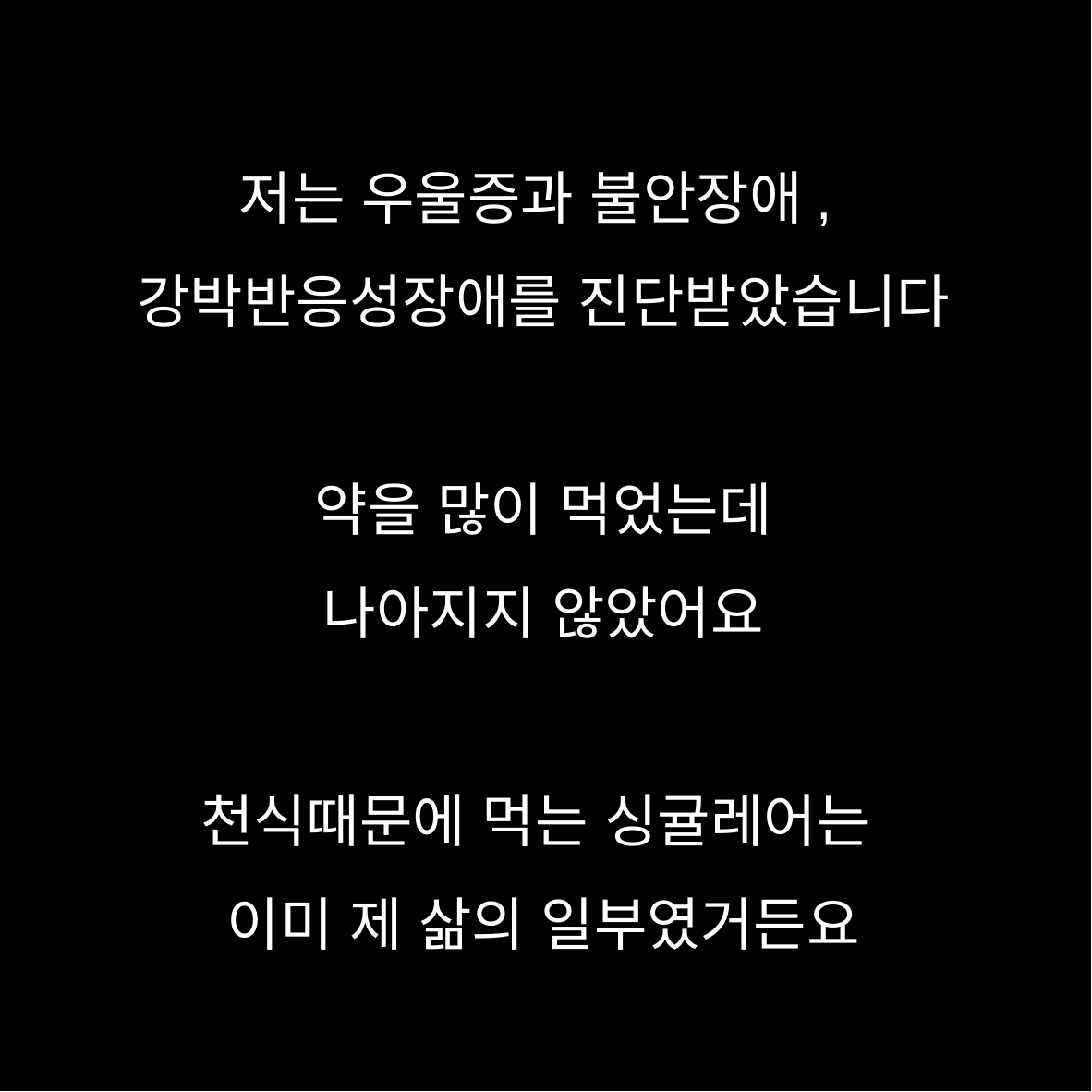

저는 우울증과 불안장애,
강박반응성장애를 진단받았습니다

약을 많이 먹었는데
나아지지 않았어요

천식때문에 먹는 싱귤레어는
이미 제 삶의 일부였거든요